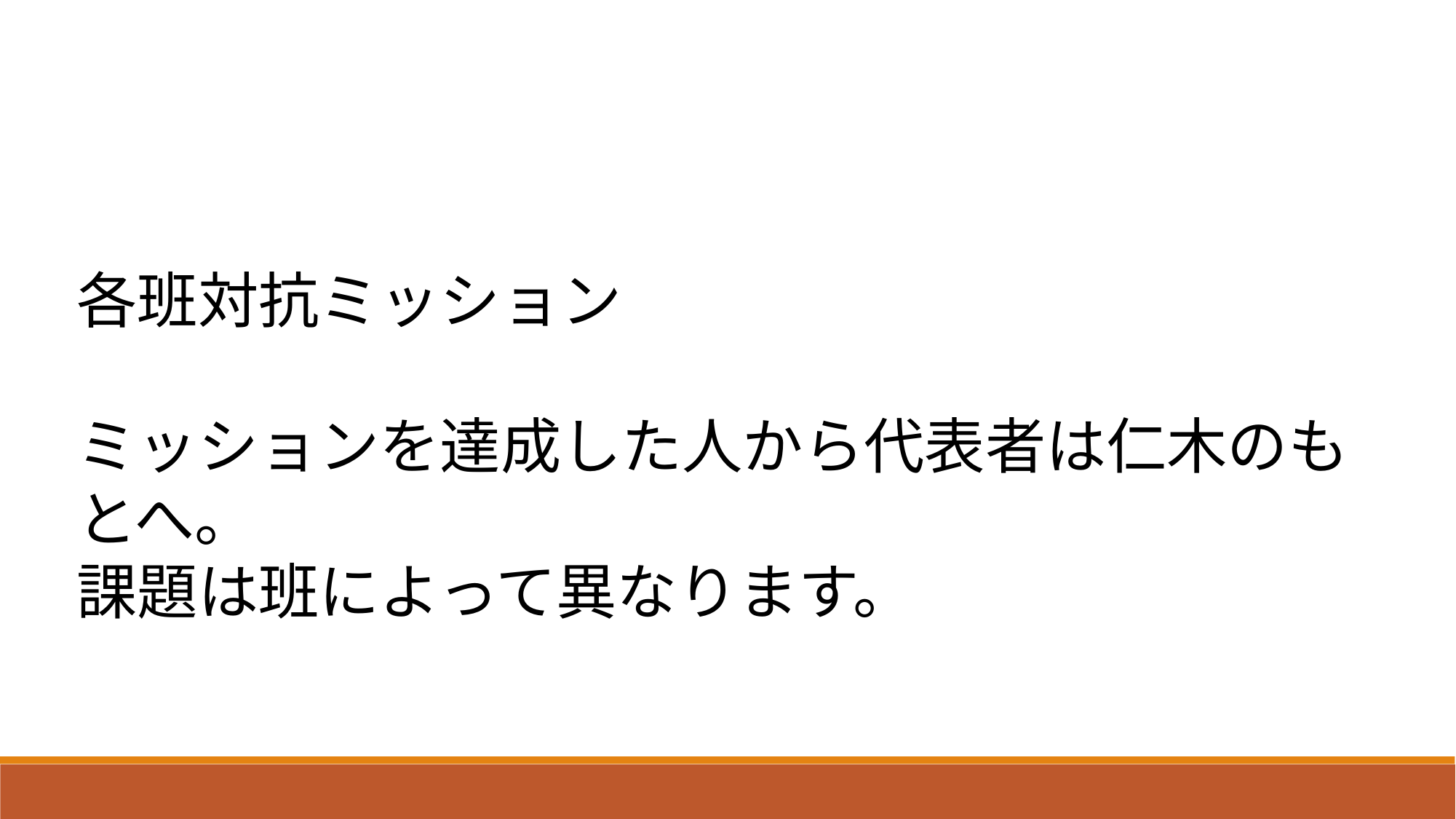

各班対抗ミッション

ミッションを達成した人から代表者は仁木のもとへ。
課題は班によって異なります。